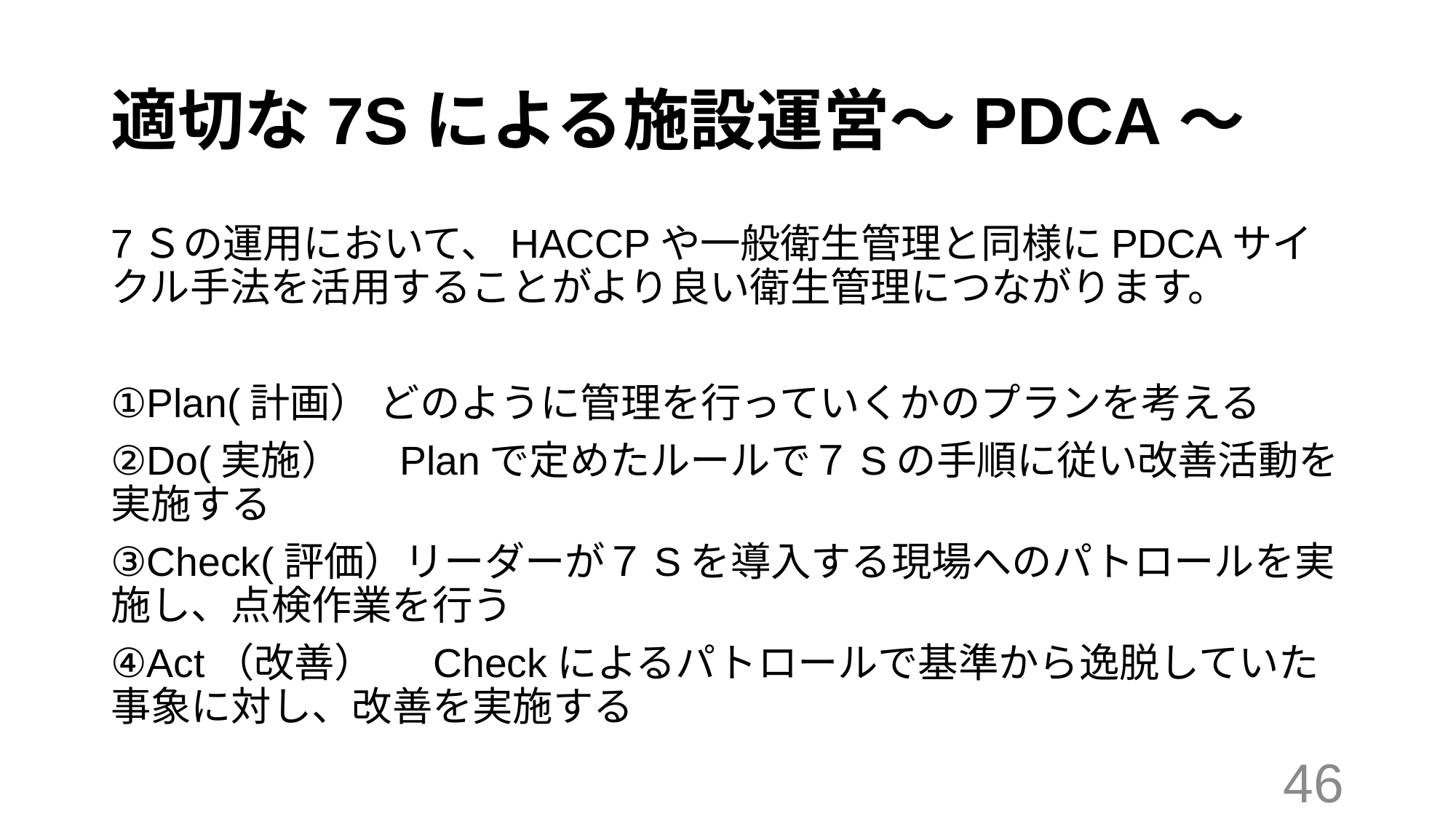

# 適切な7Sによる施設運営〜PDCA〜
7Ｓの運用において、HACCPや一般衛生管理と同様にPDCAサイクル手法を活用することがより良い衛生管理につながります。

①Plan(計画） どのように管理を行っていくかのプランを考える
②Do(実施）　 Planで定めたルールで７Sの手順に従い改善活動を実施する
③Check(評価）リーダーが７Sを導入する現場へのパトロールを実施し、点検作業を行う
④Act（改善） 　Checkによるパトロールで基準から逸脱していた事象に対し、改善を実施する
46